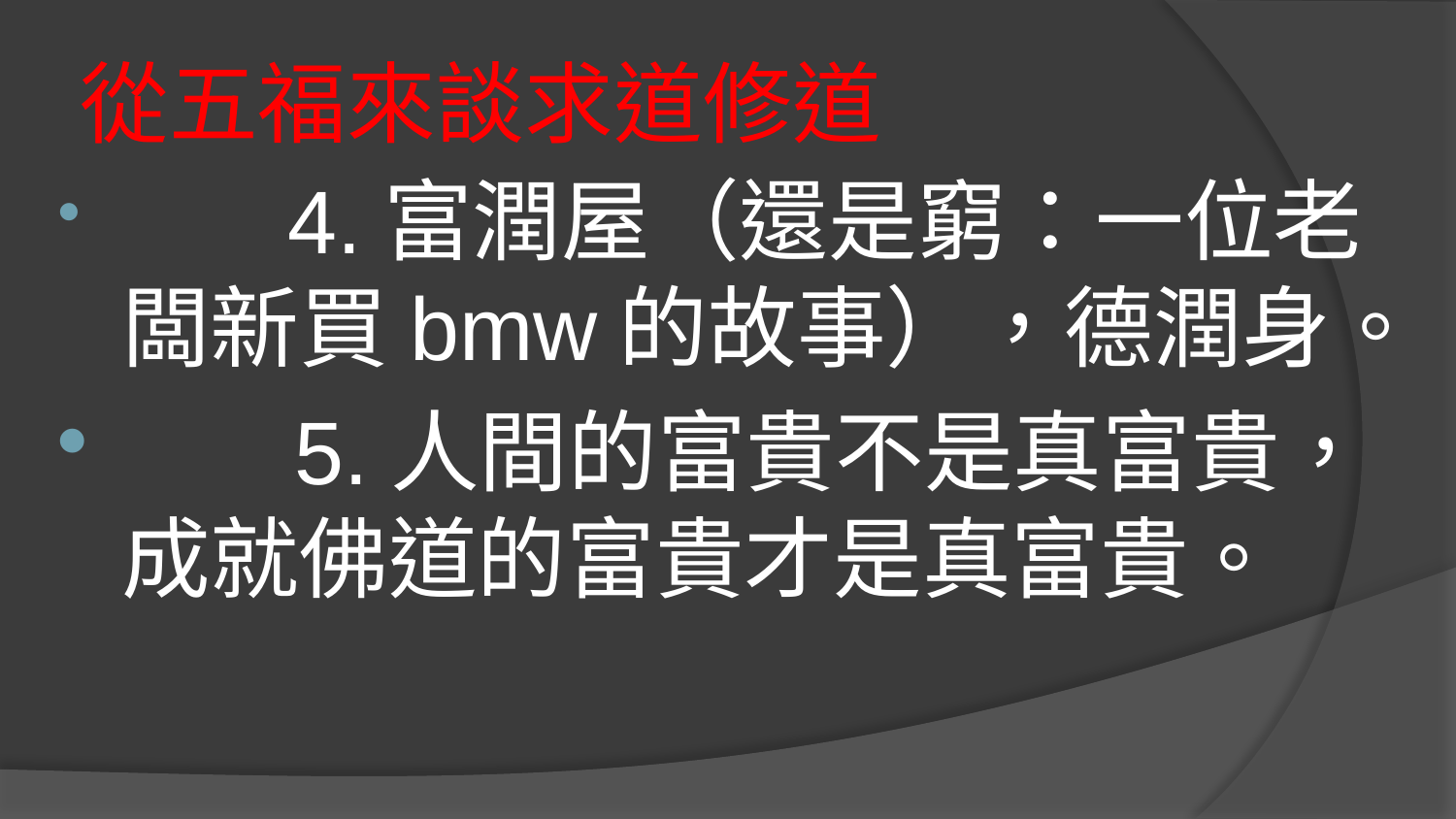

# 從五福來談求道修道
       4.富潤屋（還是窮：一位老闆新買bmw的故事），德潤身。
       5.人間的富貴不是真富貴，成就佛道的富貴才是真富貴。